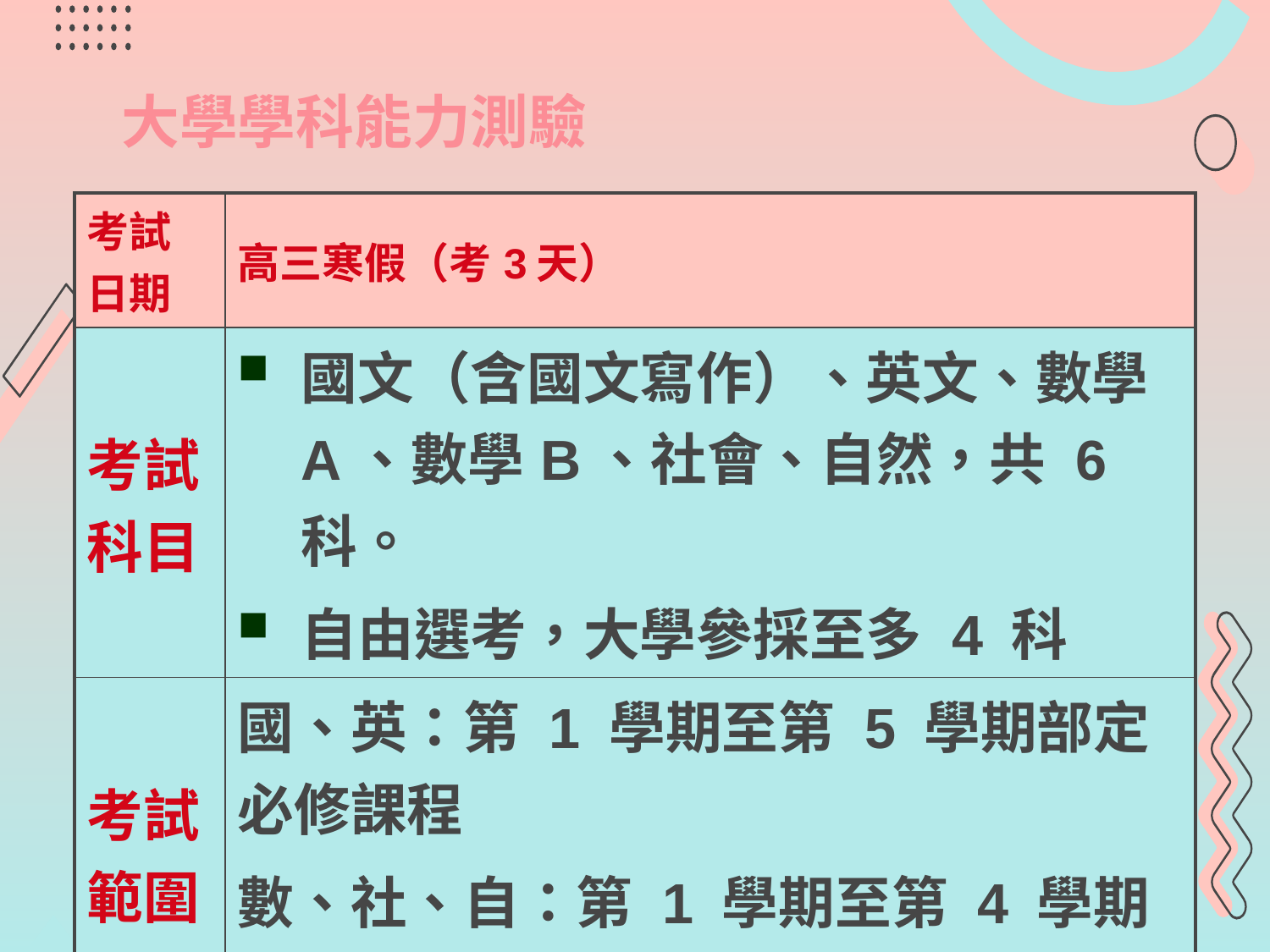

大學學科能力測驗
| 考試日期 | 高三寒假（考3天） |
| --- | --- |
| 考試科目 | 國文（含國文寫作）、英文、數學 A、數學B、社會、自然，共 6 科。 自由選考，大學參採至多 4 科 |
| 考試範圍 | 國、英：第 1 學期至第 5 學期部定必修課程 數、社、自：第 1 學期至第 4 學期部定必修課程 |